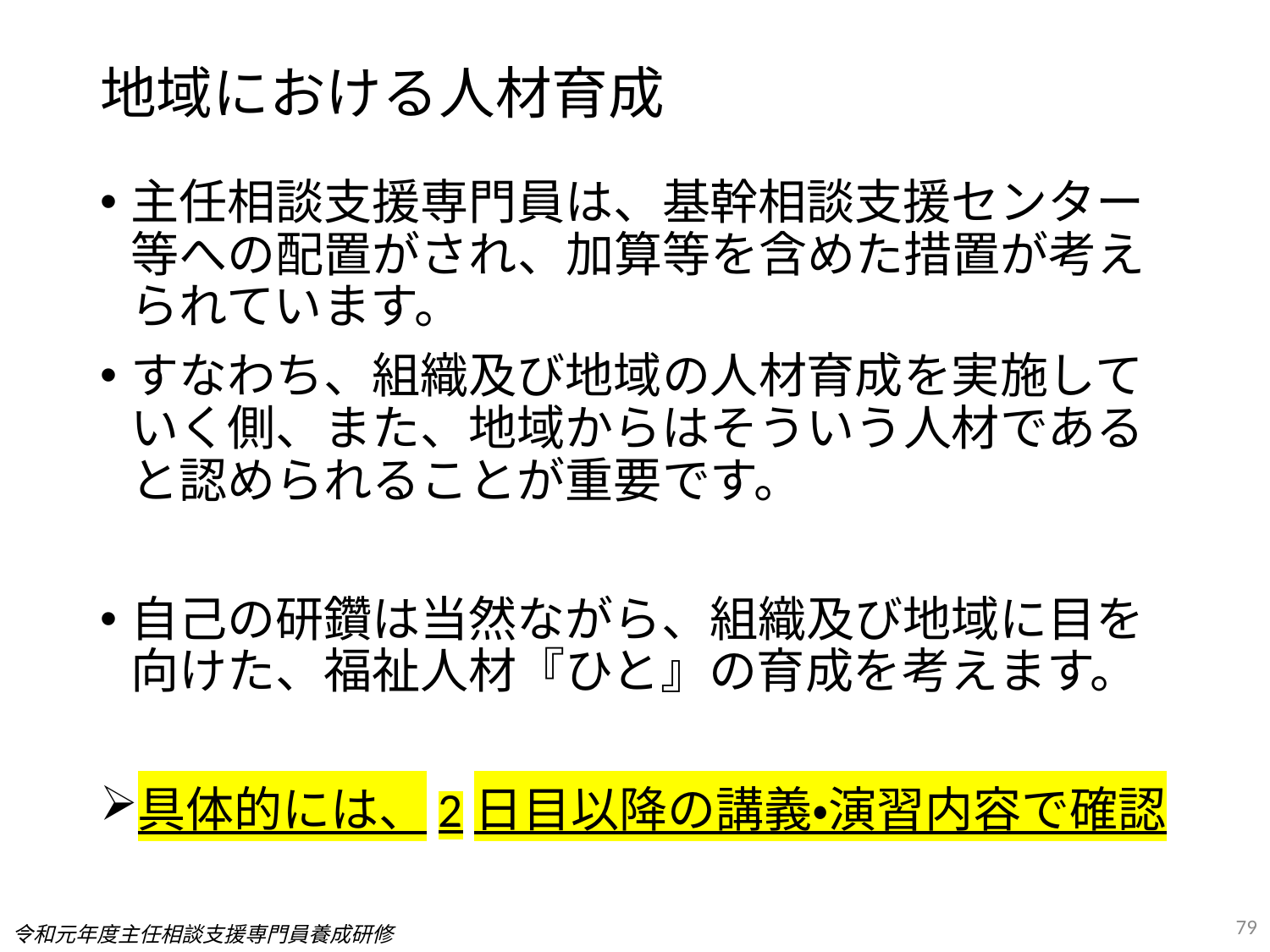

# 地域における人材育成
主任相談支援専門員は、基幹相談支援センター等への配置がされ、加算等を含めた措置が考えられています。
すなわち、組織及び地域の人材育成を実施していく側、また、地域からはそういう人材であると認められることが重要です。

自己の研鑽は当然ながら、組織及び地域に目を向けた、福祉人材『ひと』の育成を考えます。

具体的には、2日目以降の講義・演習内容で確認

79
令和元年度主任相談支援専門員養成研修